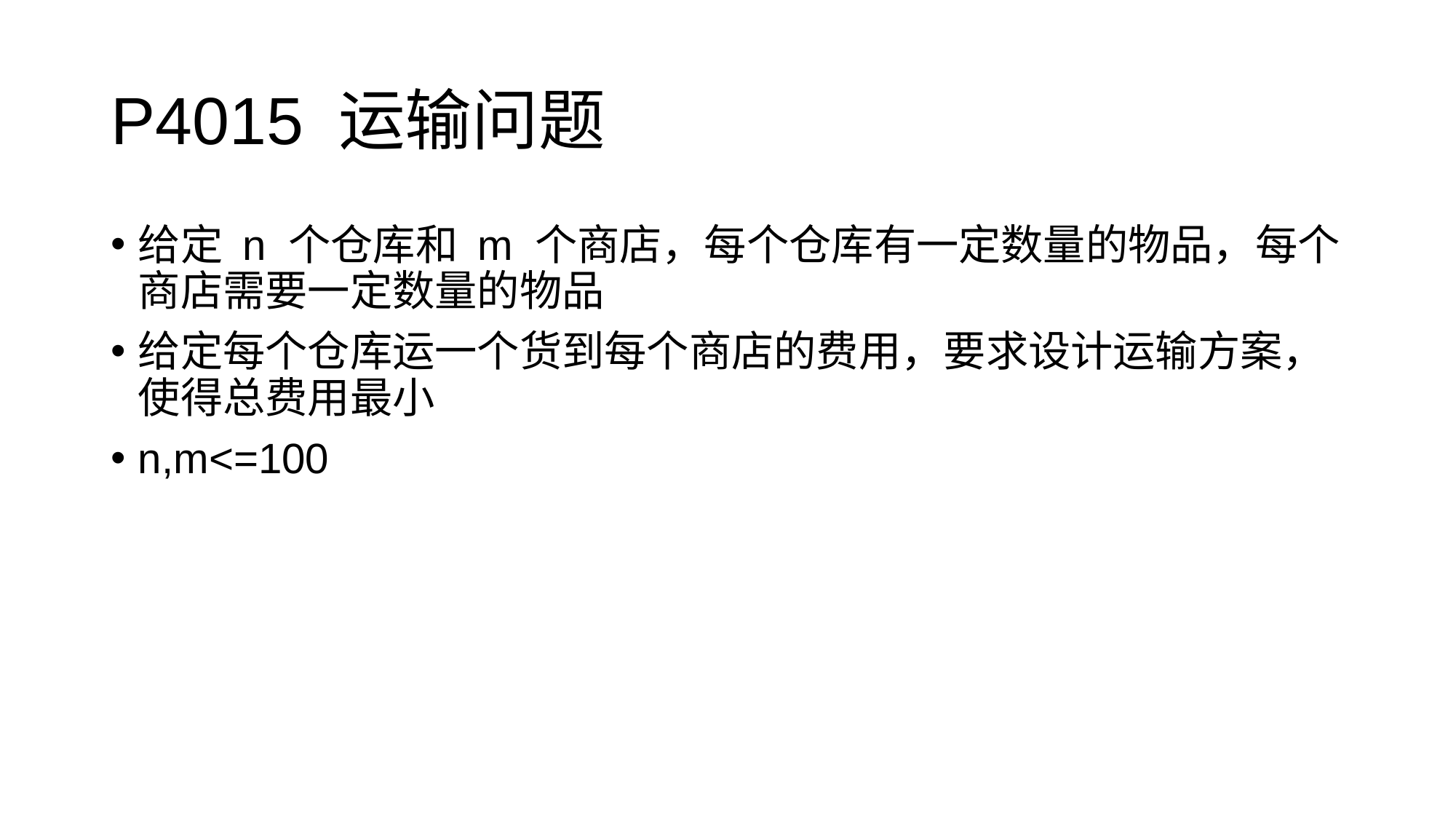

# P4015 运输问题
给定 n 个仓库和 m 个商店，每个仓库有一定数量的物品，每个商店需要一定数量的物品
给定每个仓库运一个货到每个商店的费用，要求设计运输方案，使得总费用最小
n,m<=100